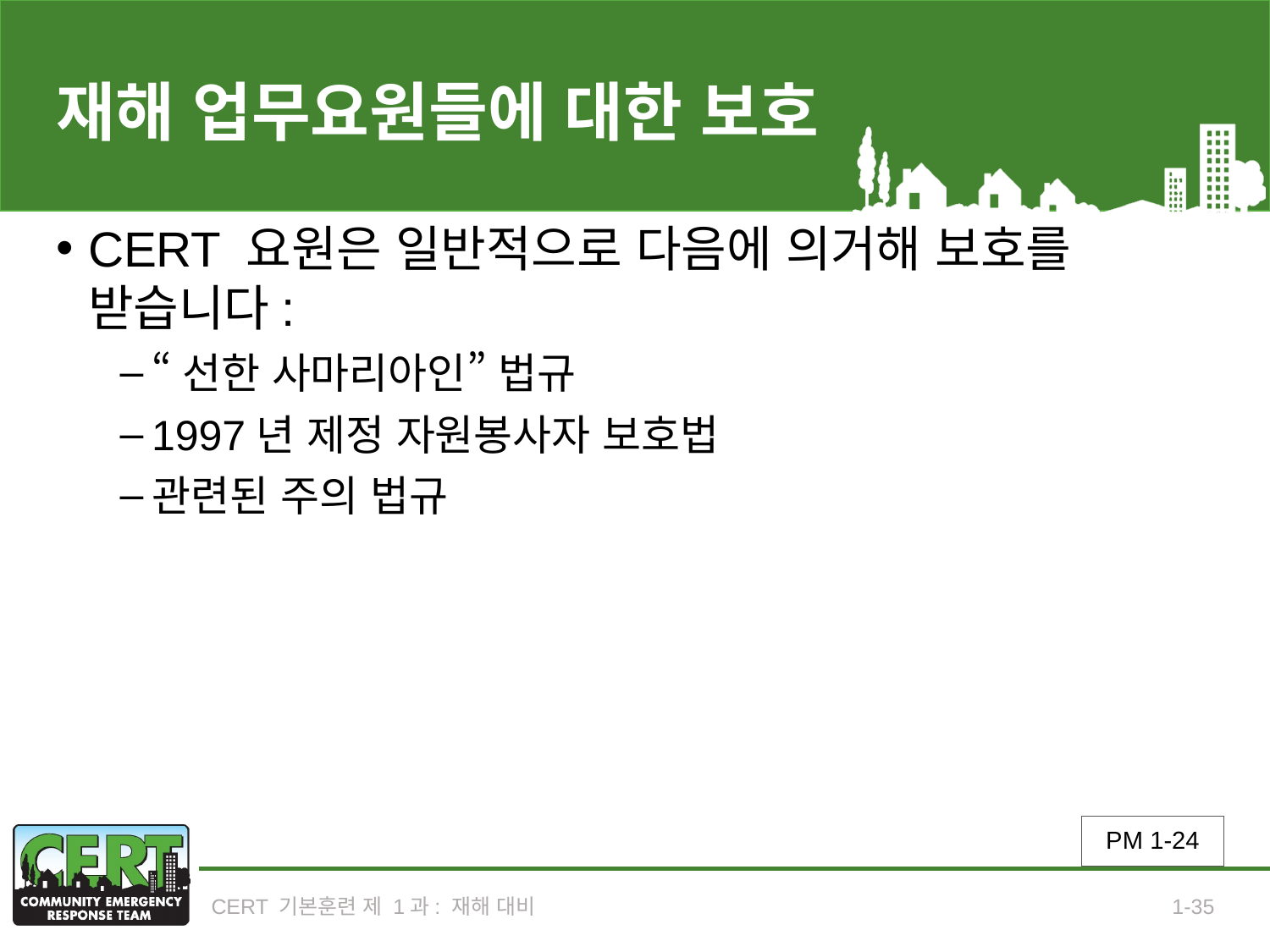

# 재해 업무요원들에 대한 보호
CERT 요원은 일반적으로 다음에 의거해 보호를 받습니다:
“선한 사마리아인” 법규
1997년 제정 자원봉사자 보호법
관련된 주의 법규

PM 1-24
CERT 기본훈련 제 1과: 재해 대비
1-35